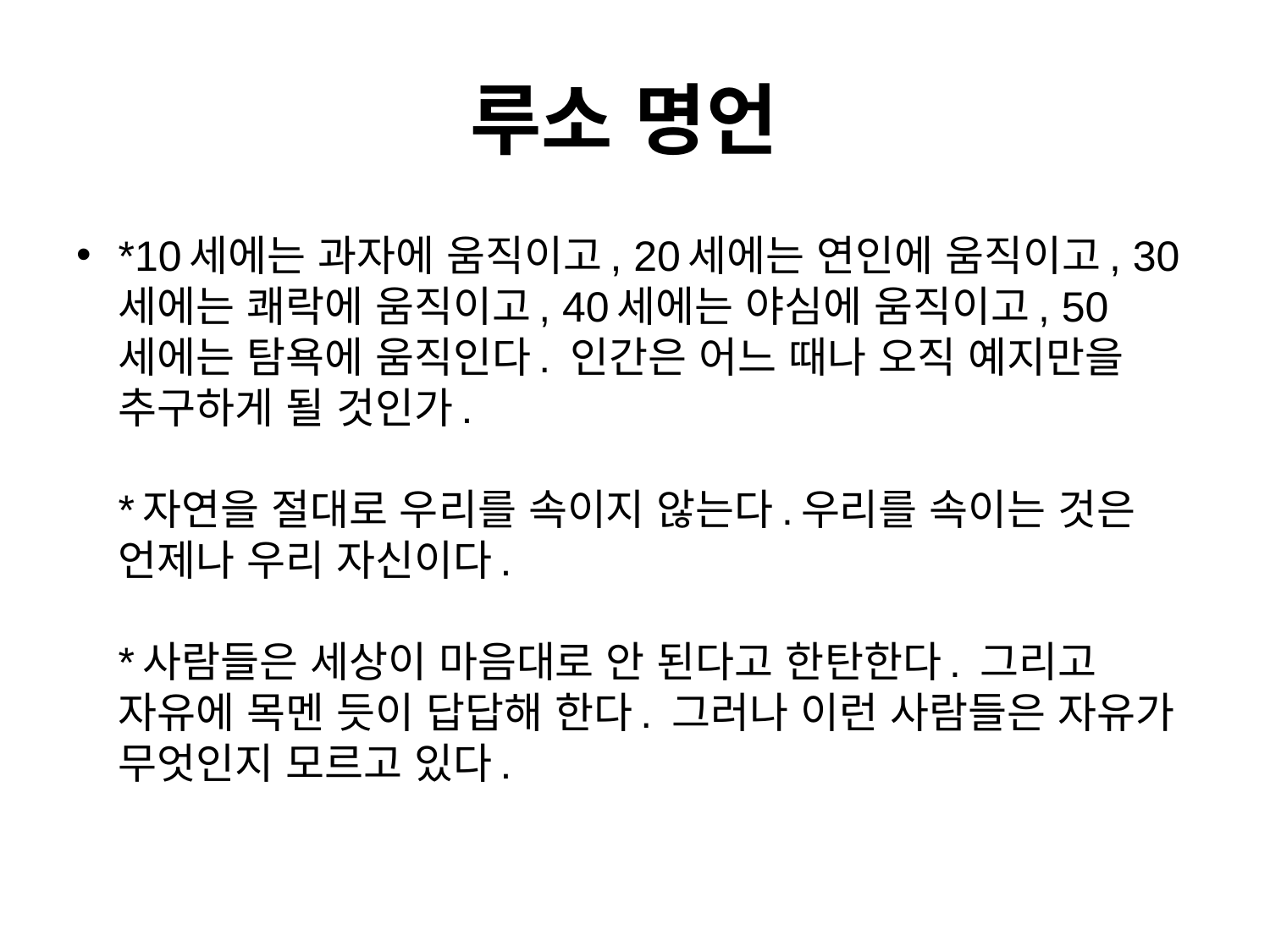

# 루소 명언
*10세에는 과자에 움직이고, 20세에는 연인에 움직이고, 30세에는 쾌락에 움직이고, 40세에는 야심에 움직이고, 50세에는 탐욕에 움직인다. 인간은 어느 때나 오직 예지만을 추구하게 될 것인가.
*자연을 절대로 우리를 속이지 않는다.우리를 속이는 것은 언제나 우리 자신이다.
*사람들은 세상이 마음대로 안 된다고 한탄한다. 그리고 자유에 목멘 듯이 답답해 한다. 그러나 이런 사람들은 자유가 무엇인지 모르고 있다.